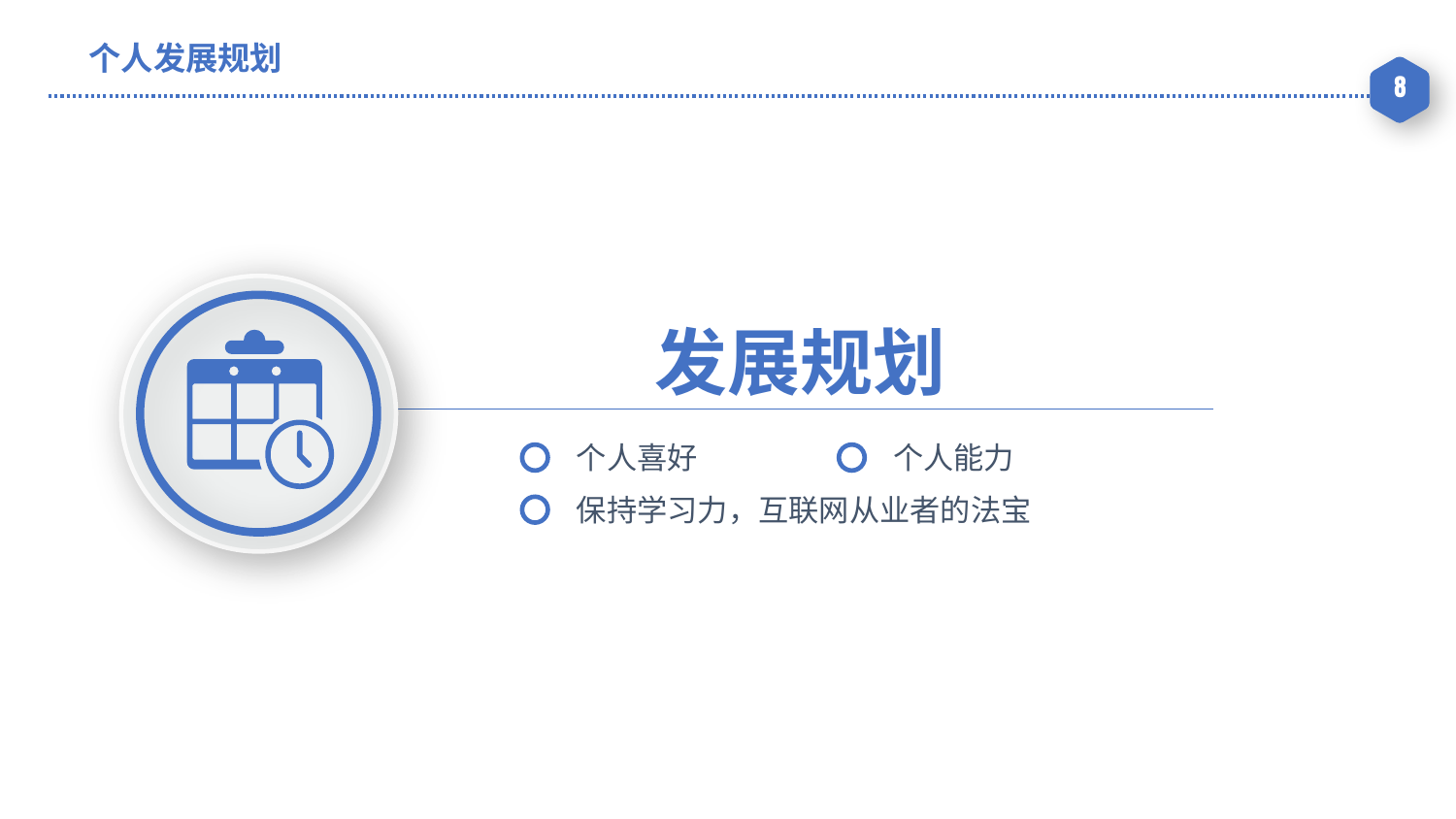

个人发展规划

发展规划

个人喜好
个人能力

保持学习力，互联网从业者的法宝